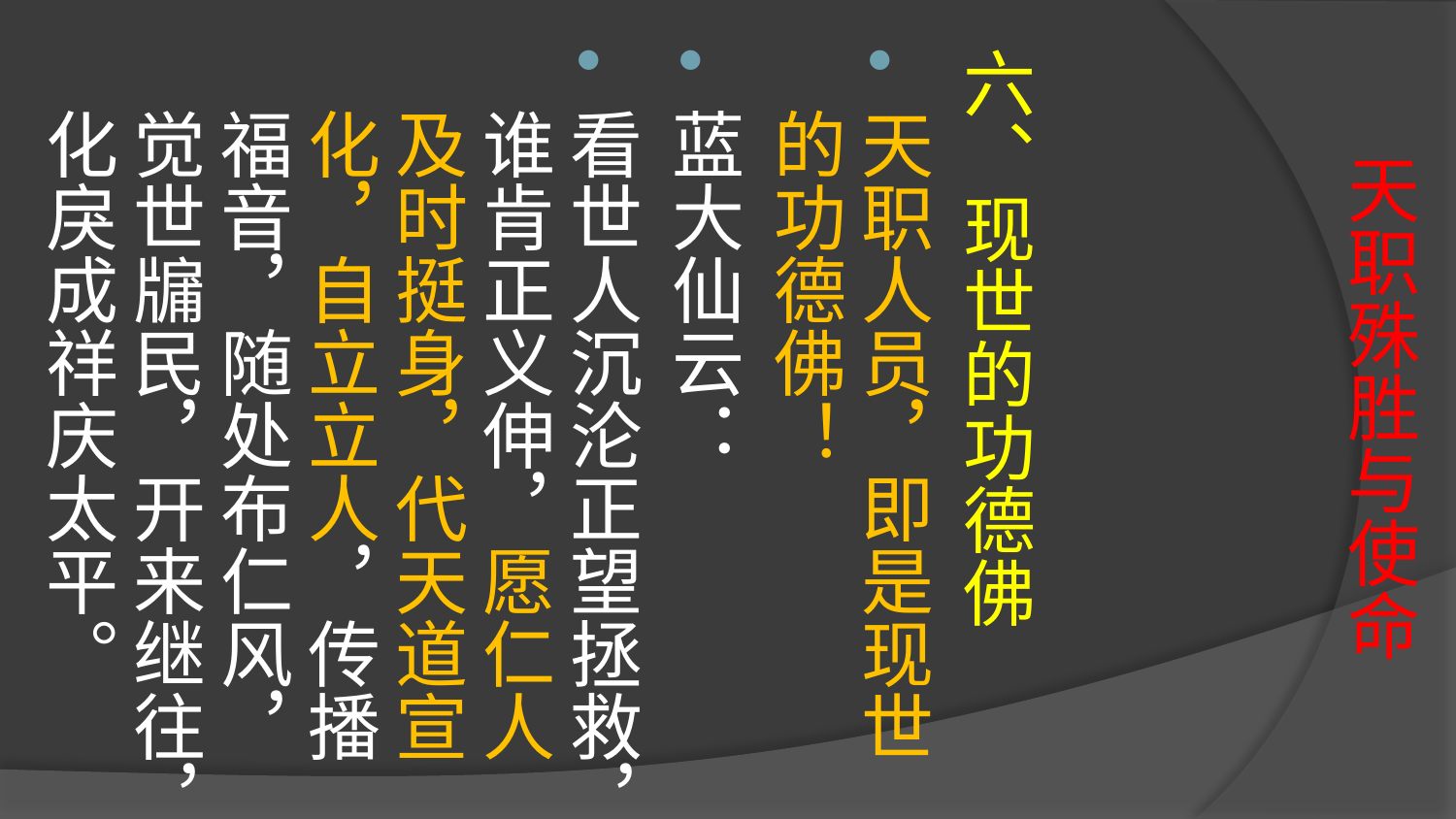

# 天职殊胜与使命
六、现世的功德佛
天职人员，即是现世的功德佛！
蓝大仙云：
看世人沉沦正望拯救，谁肯正义伸，愿仁人及时挺身，代天道宣化，自立立人，传播福音，随处布仁风，觉世牖民，开来继往，化戾成祥庆太平。